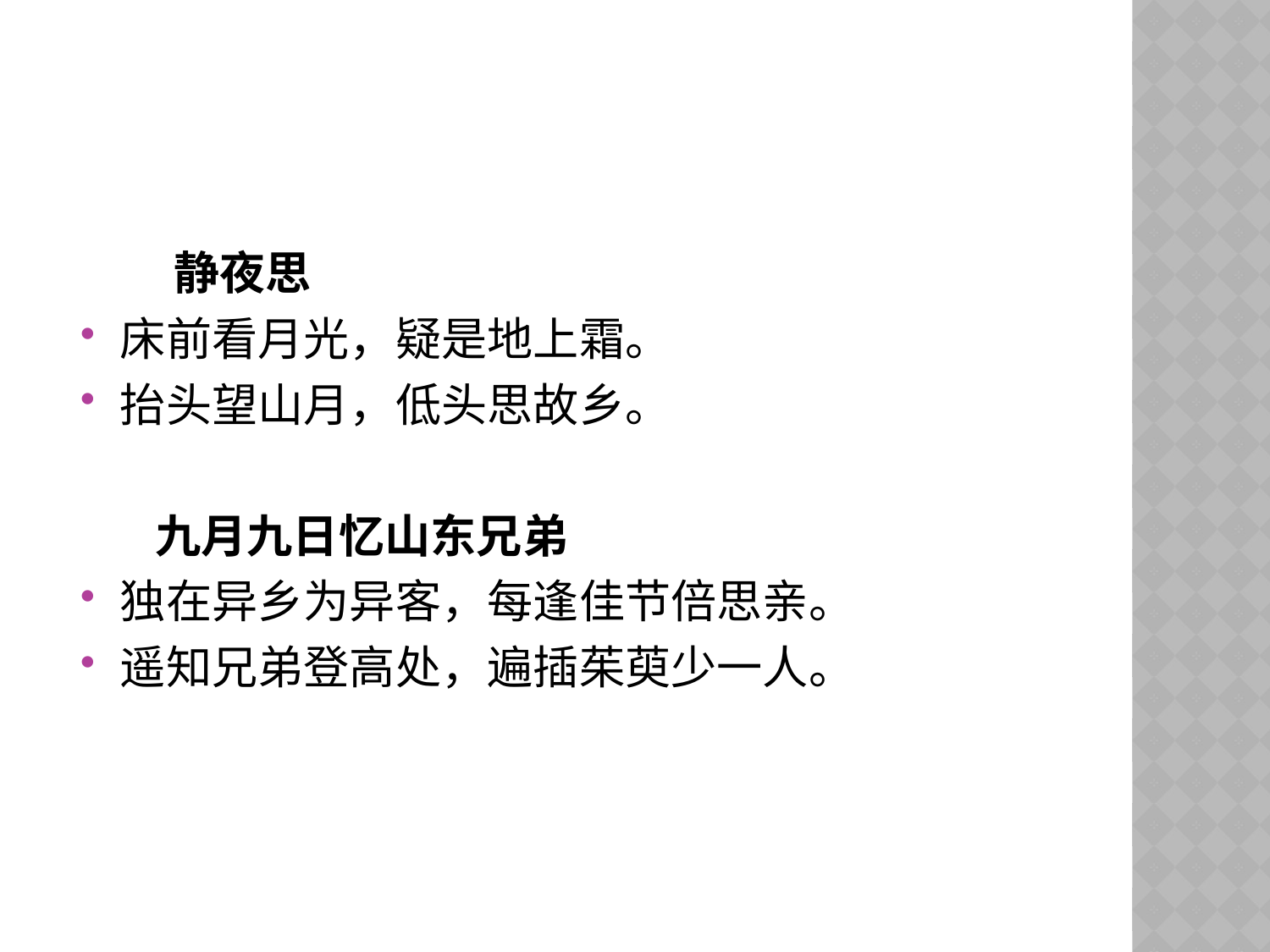

静夜思
床前看月光，疑是地上霜。
抬头望山月，低头思故乡。

      九月九日忆山东兄弟
独在异乡为异客，每逢佳节倍思亲。
遥知兄弟登高处，遍插茱萸少一人。